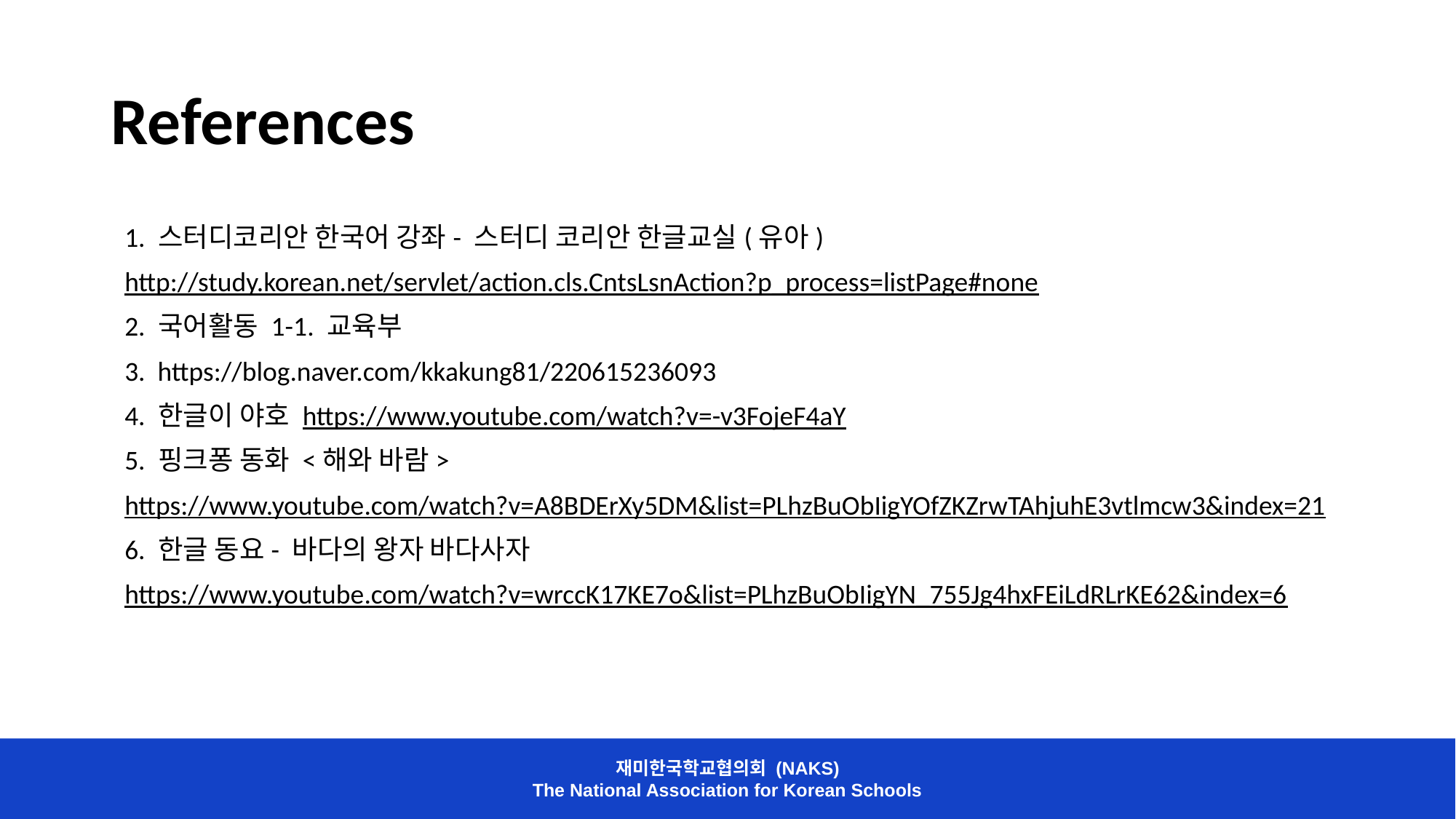

# References
1. 스터디코리안 한국어 강좌- 스터디 코리안 한글교실(유아)
http://study.korean.net/servlet/action.cls.CntsLsnAction?p_process=listPage#none
2. 국어활동 1-1. 교육부
3.  https://blog.naver.com/kkakung81/220615236093
4. 한글이 야호 https://www.youtube.com/watch?v=-v3FojeF4aY
5. 핑크퐁 동화 <해와 바람>
https://www.youtube.com/watch?v=A8BDErXy5DM&list=PLhzBuObIigYOfZKZrwTAhjuhE3vtlmcw3&index=21
6. 한글 동요- 바다의 왕자 바다사자
https://www.youtube.com/watch?v=wrccK17KE7o&list=PLhzBuObIigYN_755Jg4hxFEiLdRLrKE62&index=6

재미한국학교협의회 (NAKS)
The National Association for Korean Schools